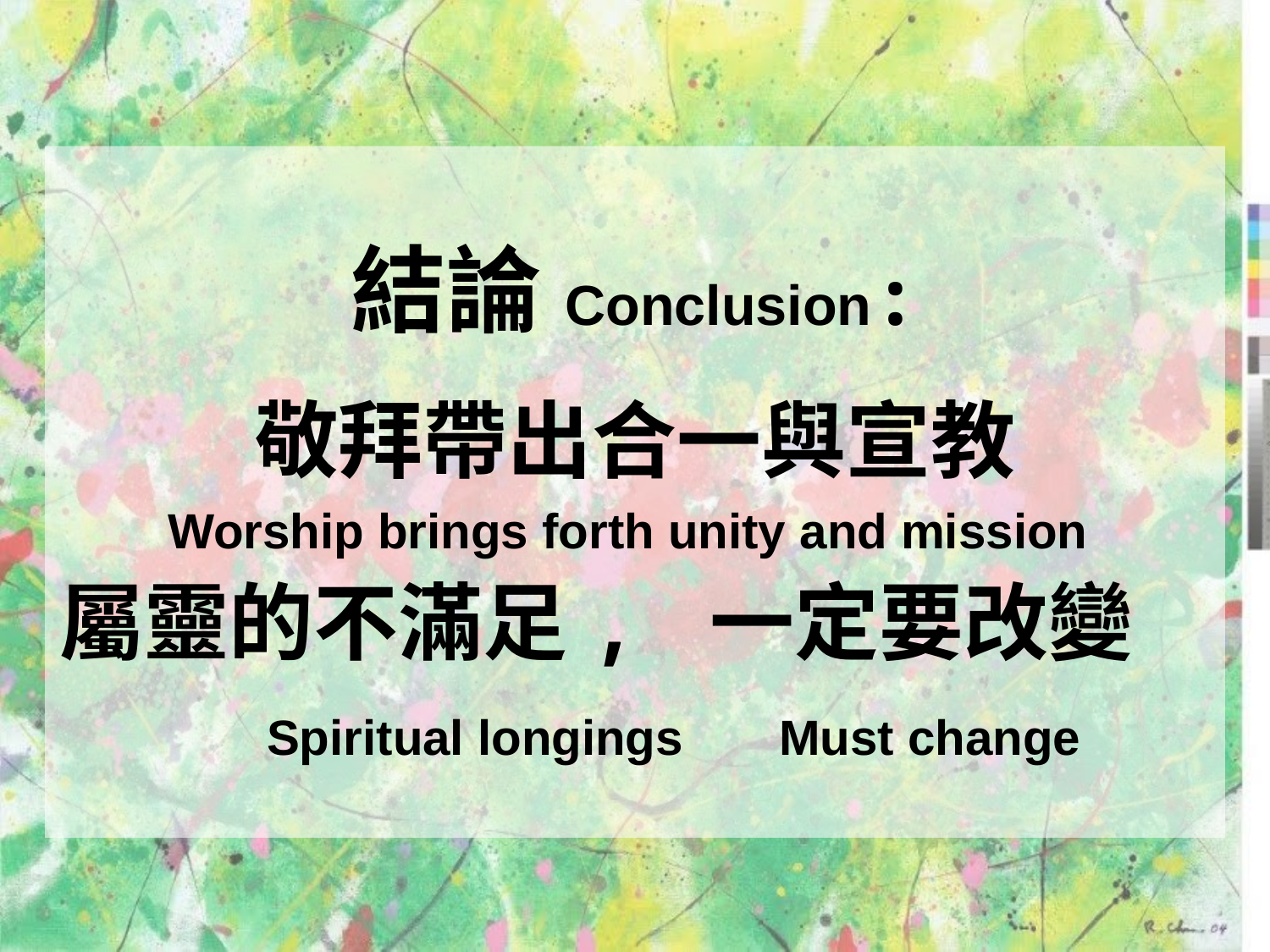

結論 Conclusion:

敬拜帶出合一與宣教
Worship brings forth unity and mission
屬靈的不滿足, 一定要改變        Spiritual longings       Must change